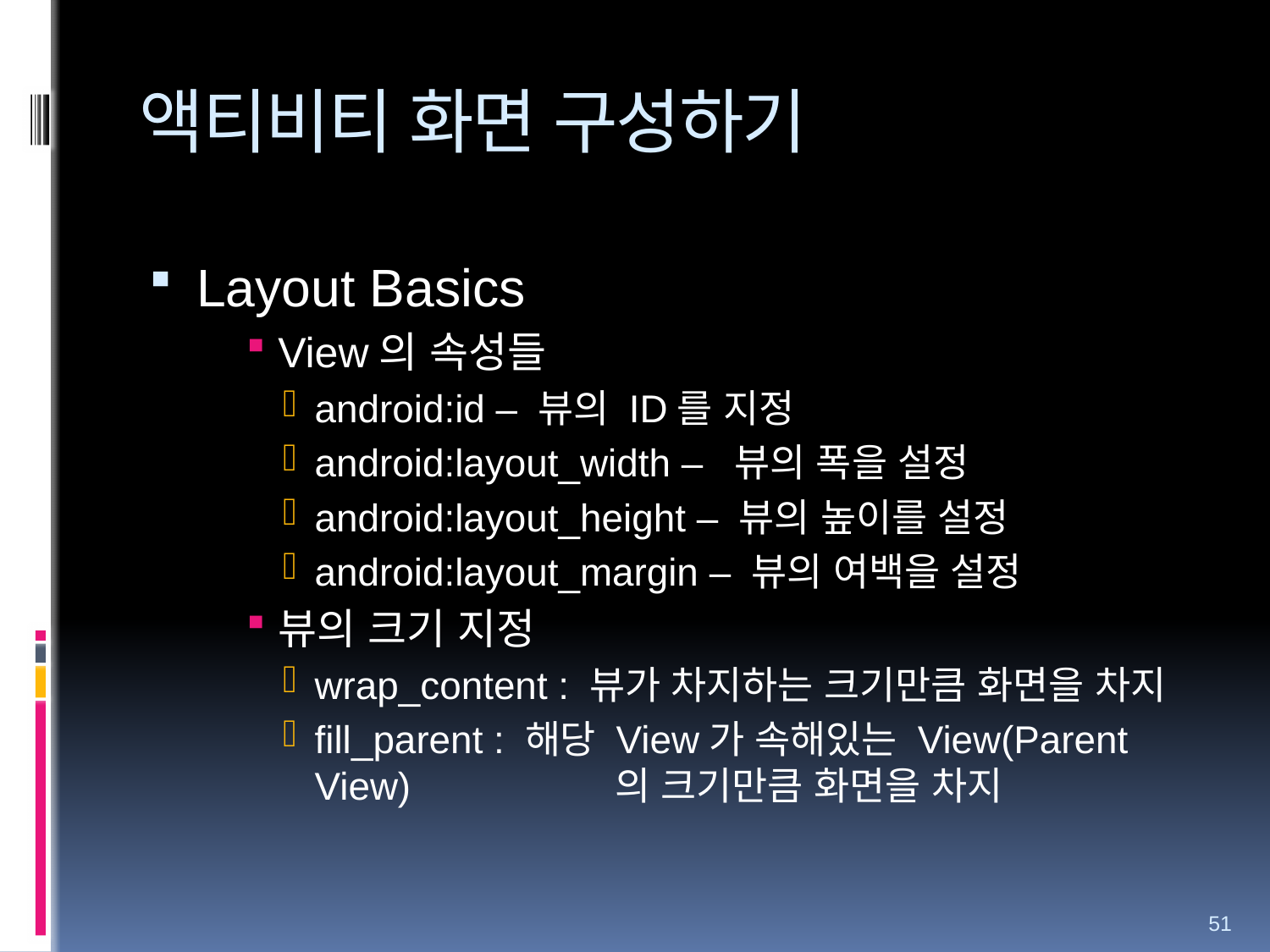

# 액티비티 화면 구성하기
Layout Basics
View의 속성들
android:id – 뷰의 ID를 지정
android:layout_width –  뷰의 폭을 설정
android:layout_height – 뷰의 높이를 설정
android:layout_margin – 뷰의 여백을 설정
뷰의 크기 지정
wrap_content : 뷰가 차지하는 크기만큼 화면을 차지
fill_parent : 해당 View가 속해있는 View(Parent View)                  의 크기만큼 화면을 차지

51